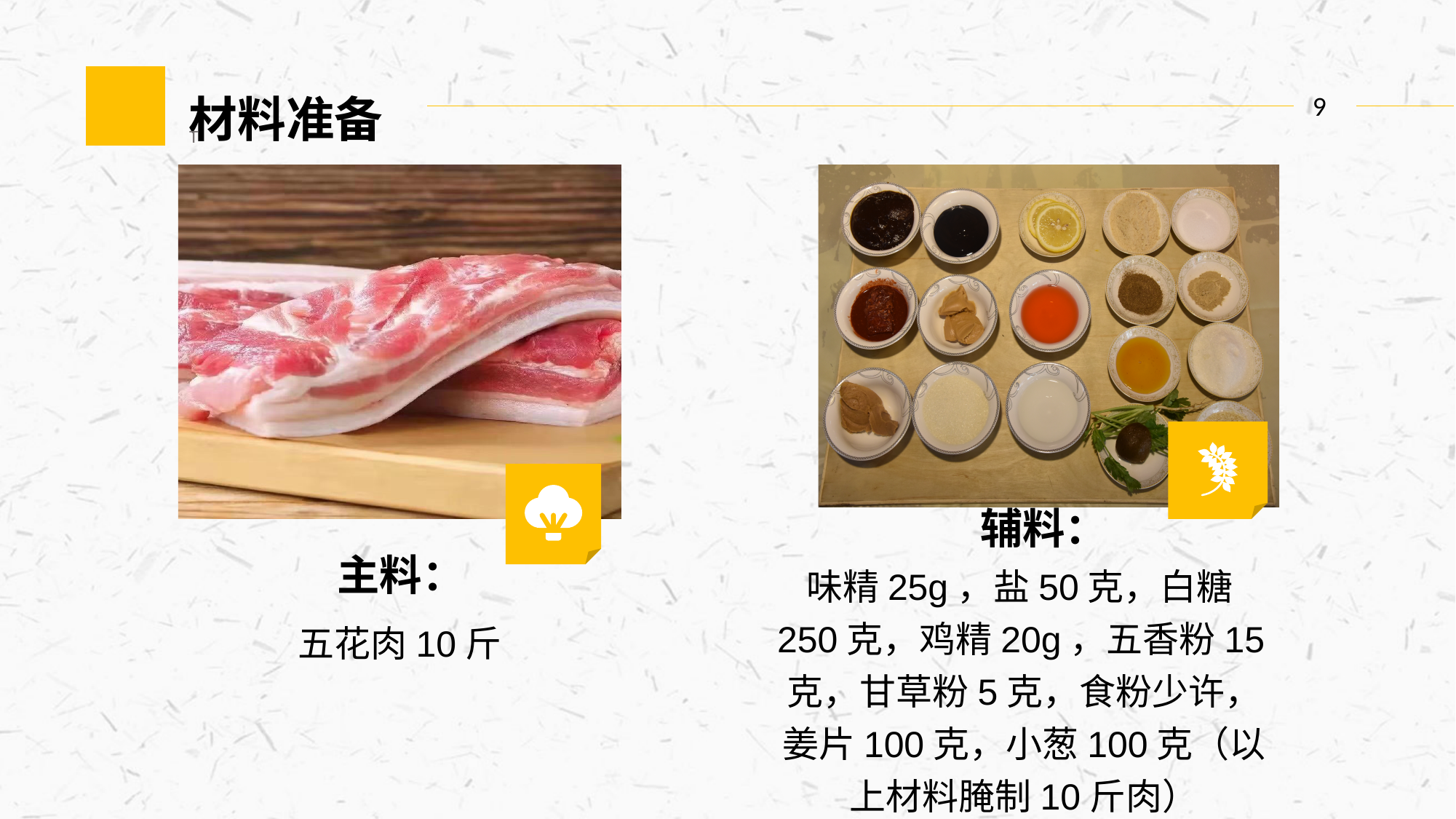

材料准备
T
9

辅料：
味精25g，盐50克，白糖250克，鸡精20g，五香粉15克，甘草粉5克，食粉少许，姜片100克，小葱100克（以上材料腌制10斤肉）
主料：
五花肉10斤